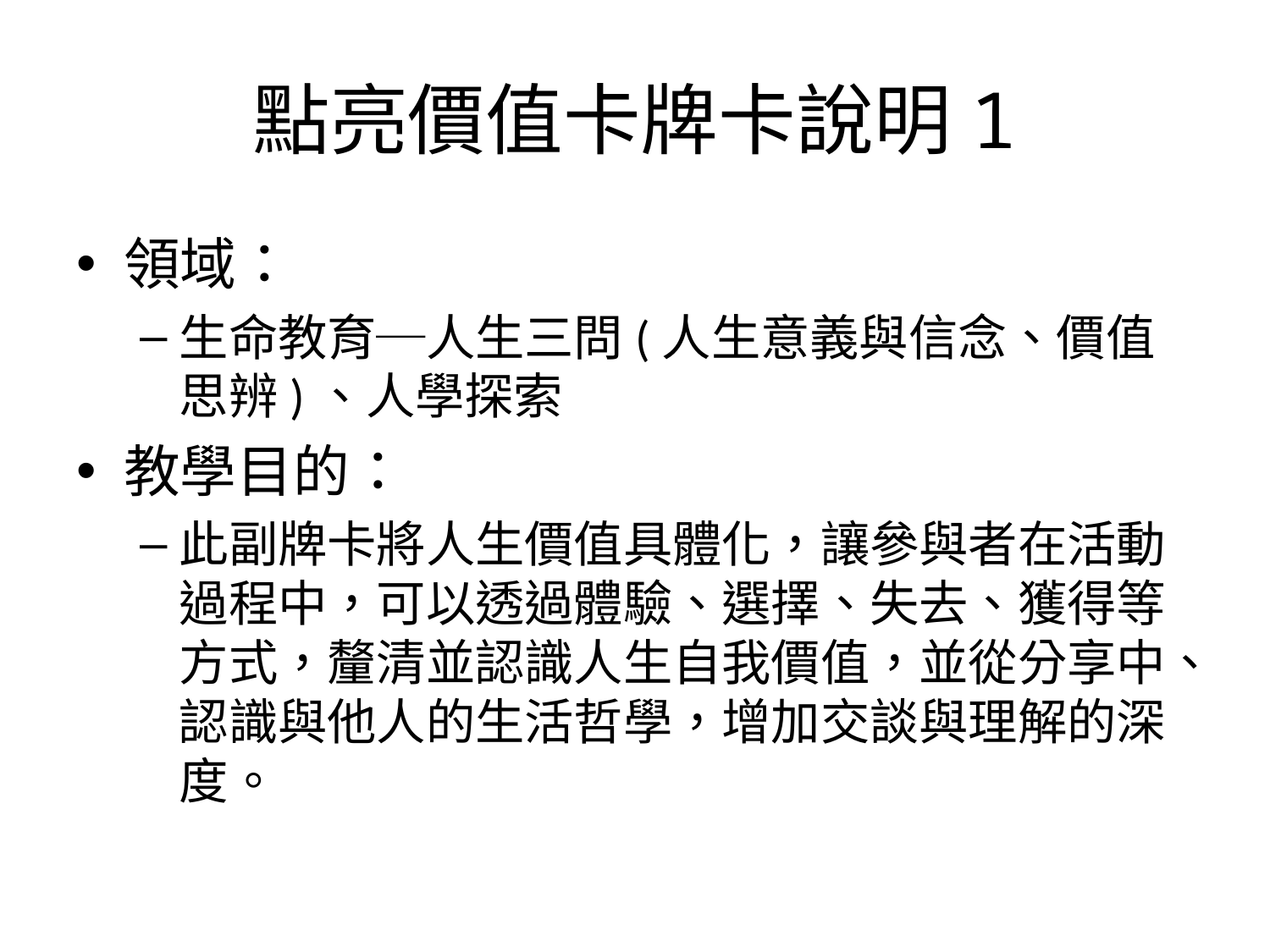

# 點亮價值卡牌卡說明1
領域：
生命教育─人生三問(人生意義與信念、價值思辨)、人學探索
教學目的：
此副牌卡將人生價值具體化，讓參與者在活動過程中，可以透過體驗、選擇、失去、獲得等方式，釐清並認識人生自我價值，並從分享中、認識與他人的生活哲學，增加交談與理解的深度。